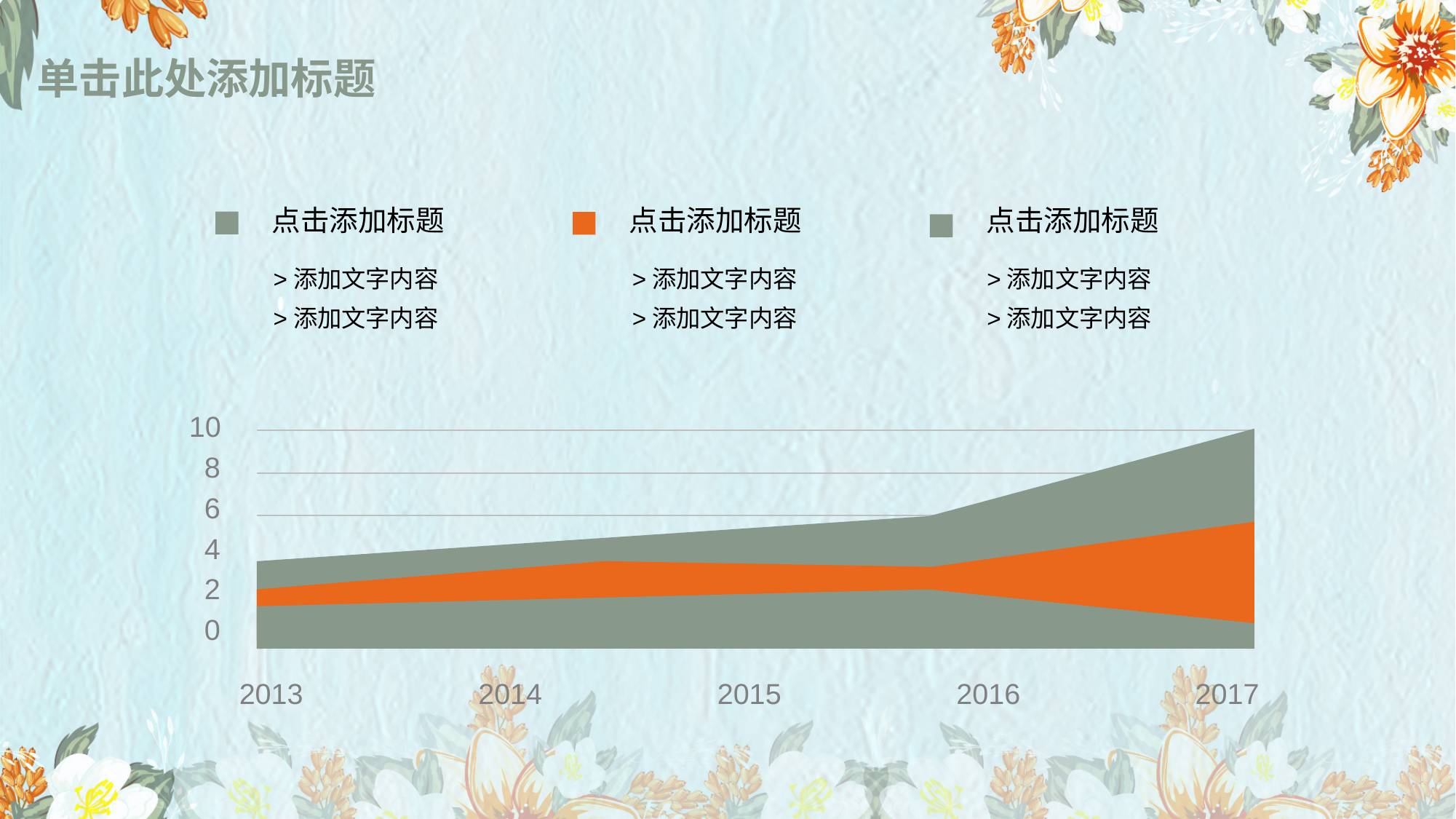

# 单击此处添加标题
点击添加标题

点击添加标题

点击添加标题

>添加文字内容
>添加文字内容
>添加文字内容
>添加文字内容
>添加文字内容
>添加文字内容
10

8
6
4
2
0
2013
2014
2015
2016
2017